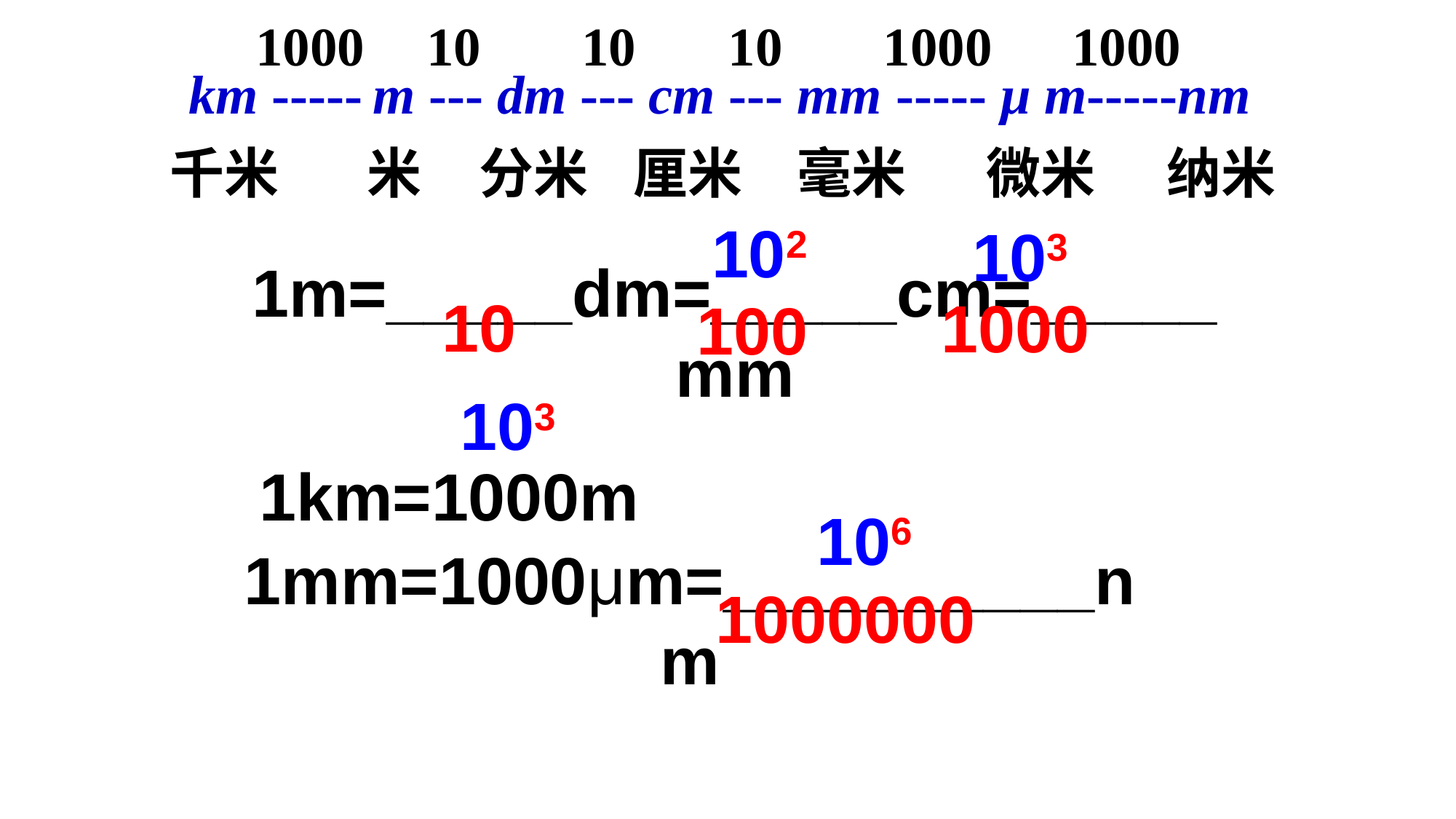

1000
10
10
10
1000
1000
km -----
m --- dm --- cm --- mm
----- μ m-----nm
千米
米
分米
厘米
毫米
微米
纳米
102
103
10
1000
100
1m=_____dm=_____cm=_____mm
103
1km=1000m
106
1000000
1mm=1000μm=__________nm